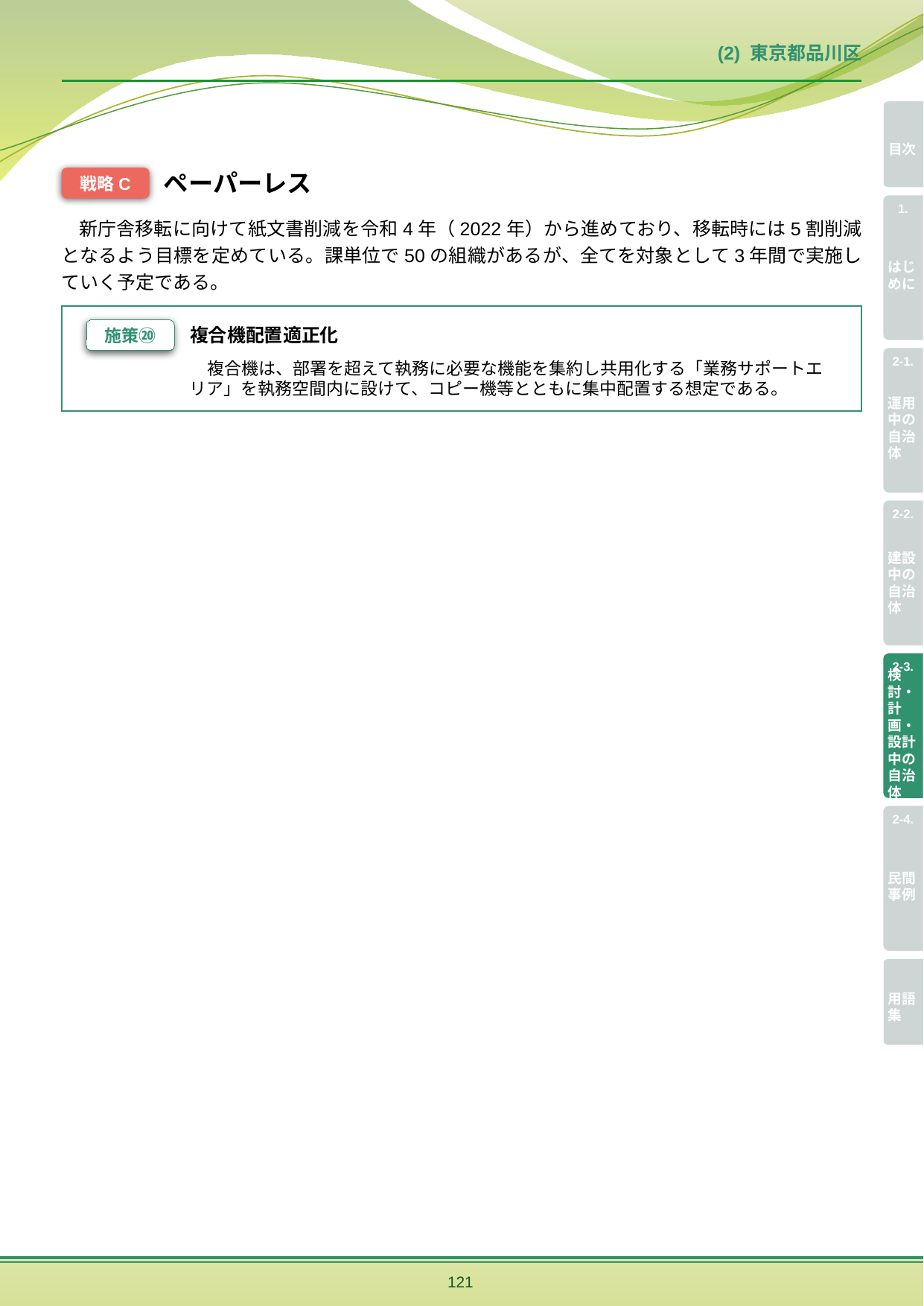

(2) 東京都品川区
戦略C
ペーパーレス
新庁舎移転に向けて紙文書削減を令和4年（2022年）から進めており、移転時には5割削減となるよう目標を定めている。課単位で50の組織があるが、全てを対象として3年間で実施していく予定である。

施策⑳
複合機配置適正化
複合機は、部署を超えて執務に必要な機能を集約し共用化する「業務サポートエリア」を執務空間内に設けて、コピー機等とともに集中配置する想定である。
121